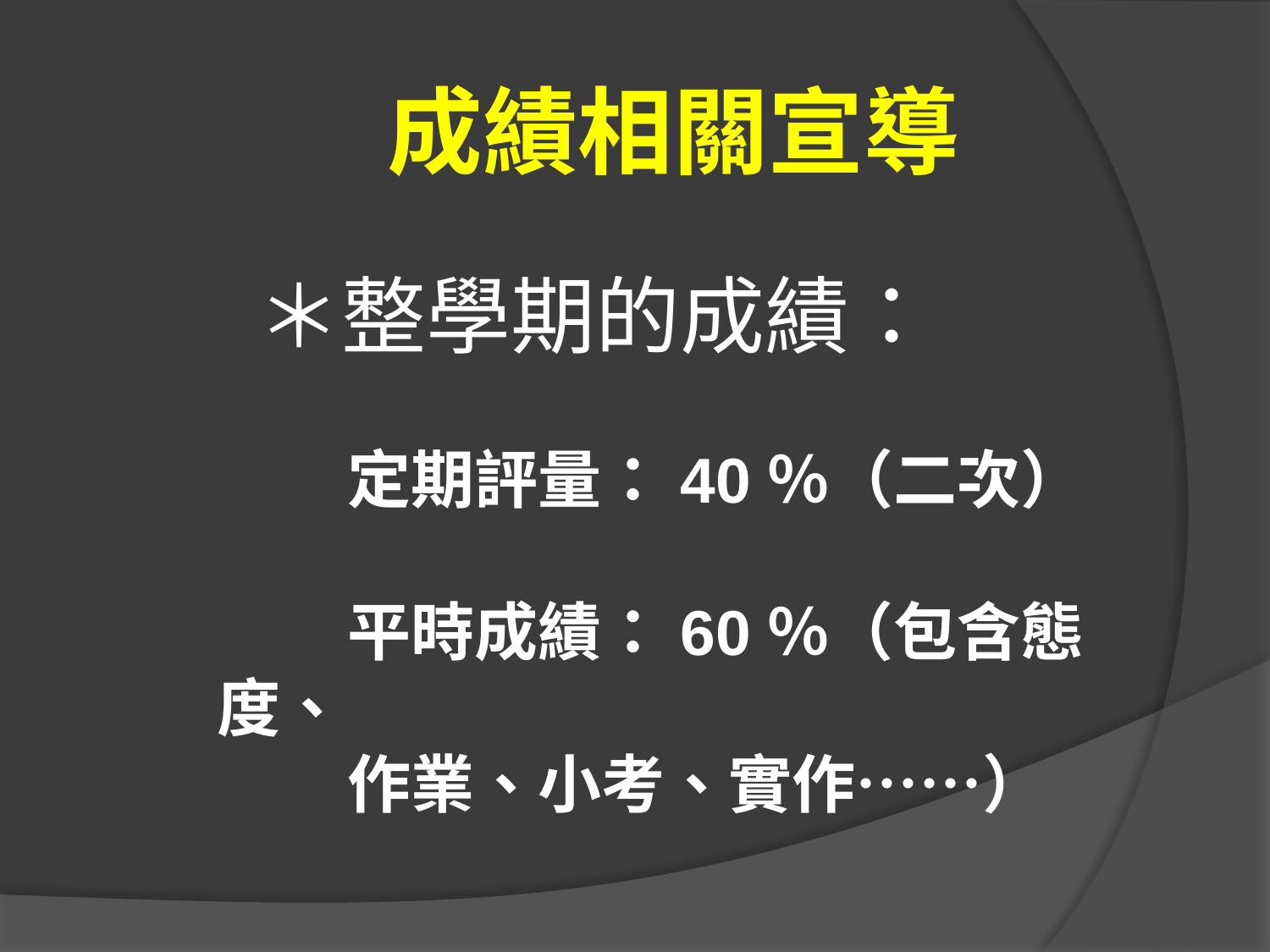

成績相關宣導
 ＊整學期的成績：

        定期評量：40％（二次）

        平時成績：60％（包含態度、
        作業、小考、實作……）